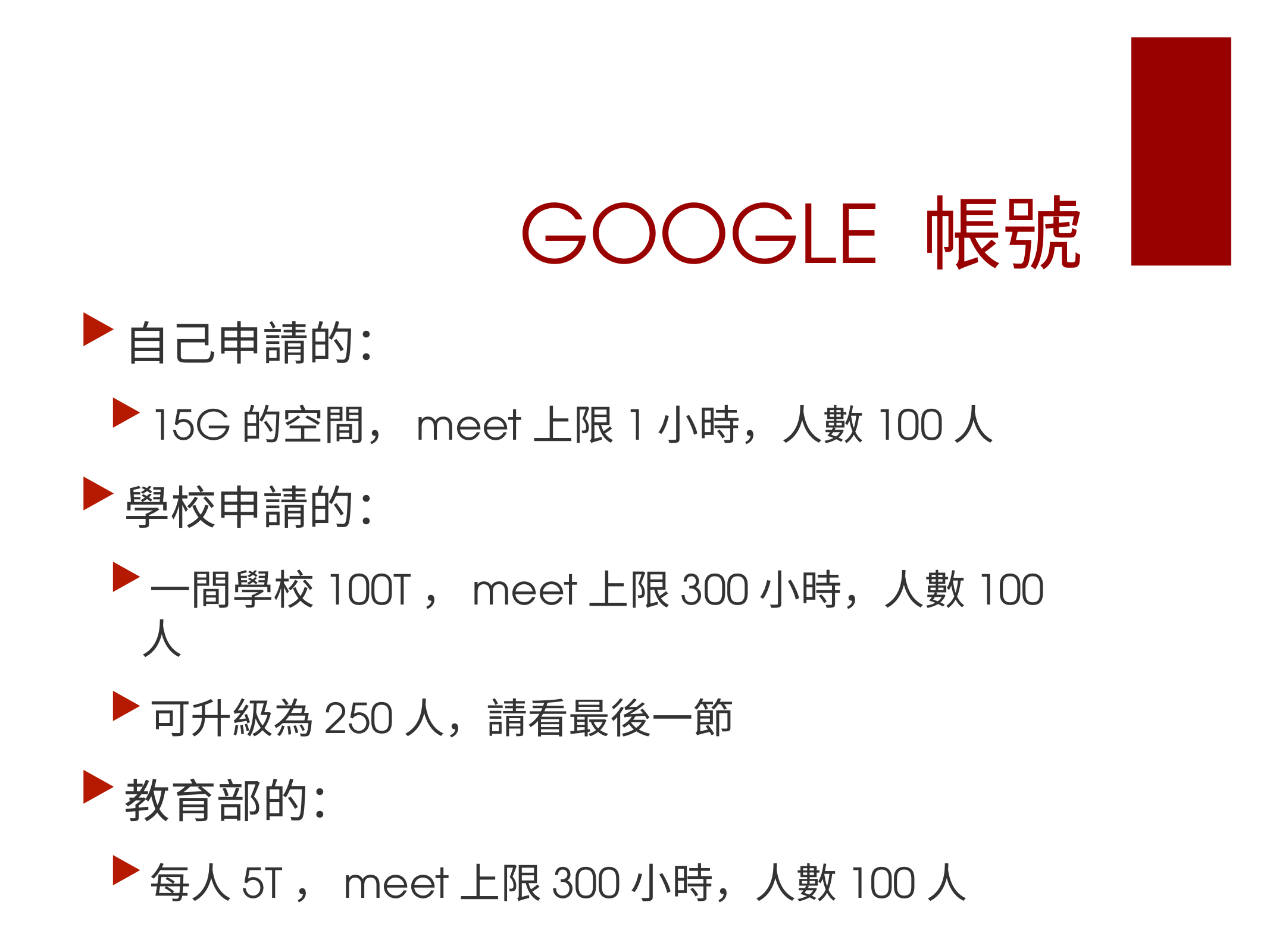

# GOOGLE 帳號
自己申請的：
15G的空間，meet上限1小時，人數100人
學校申請的：
一間學校100T，meet上限300小時，人數100人
可升級為250人，請看最後一節
教育部的：
每人5T，meet上限300小時，人數100人